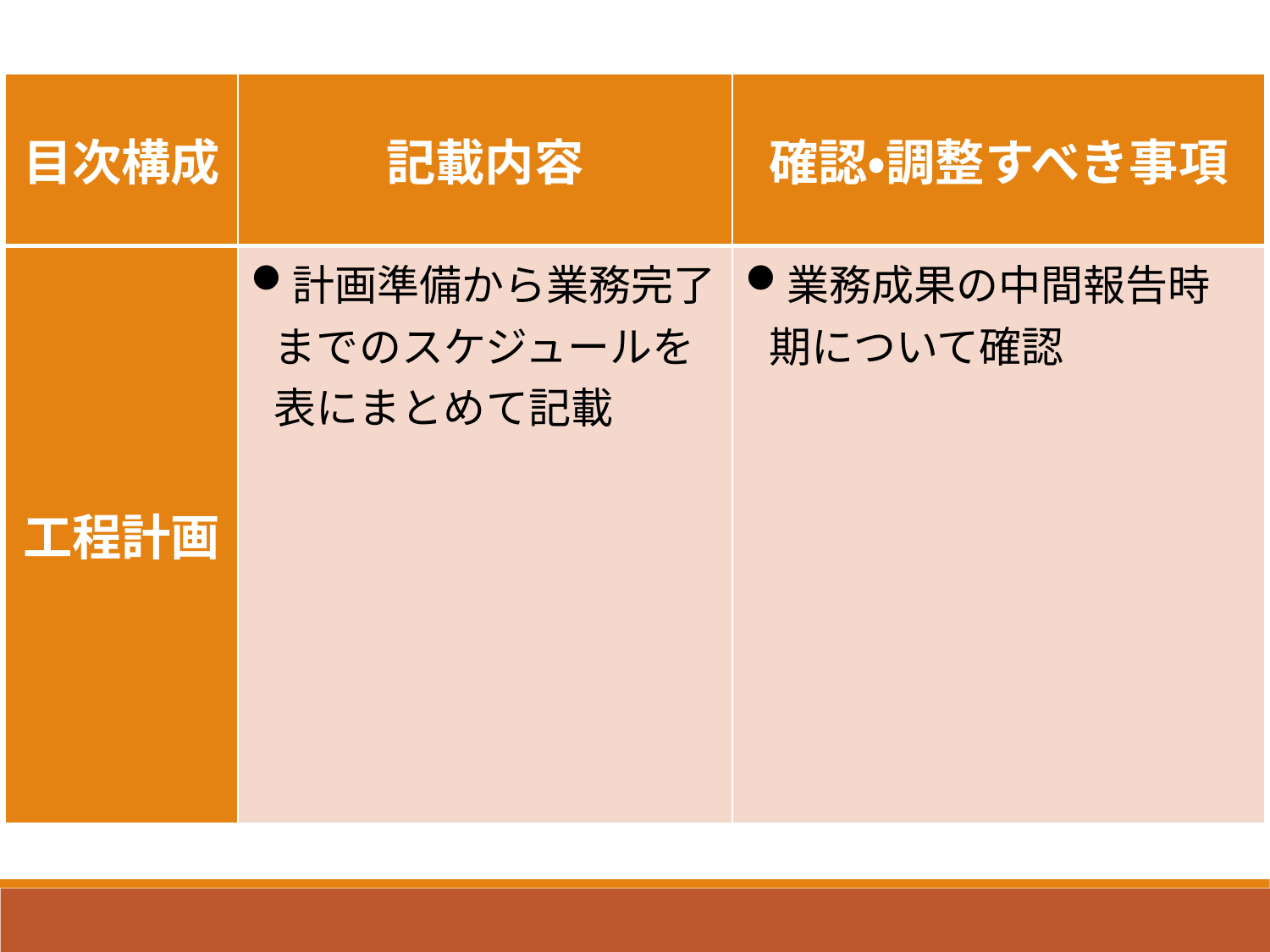

| 目次構成 | 記載内容 | 確認・調整すべき事項 |
| --- | --- | --- |
| 工程計画 | 計画準備から業務完了までのスケジュールを表にまとめて記載 | 業務成果の中間報告時期について確認 |